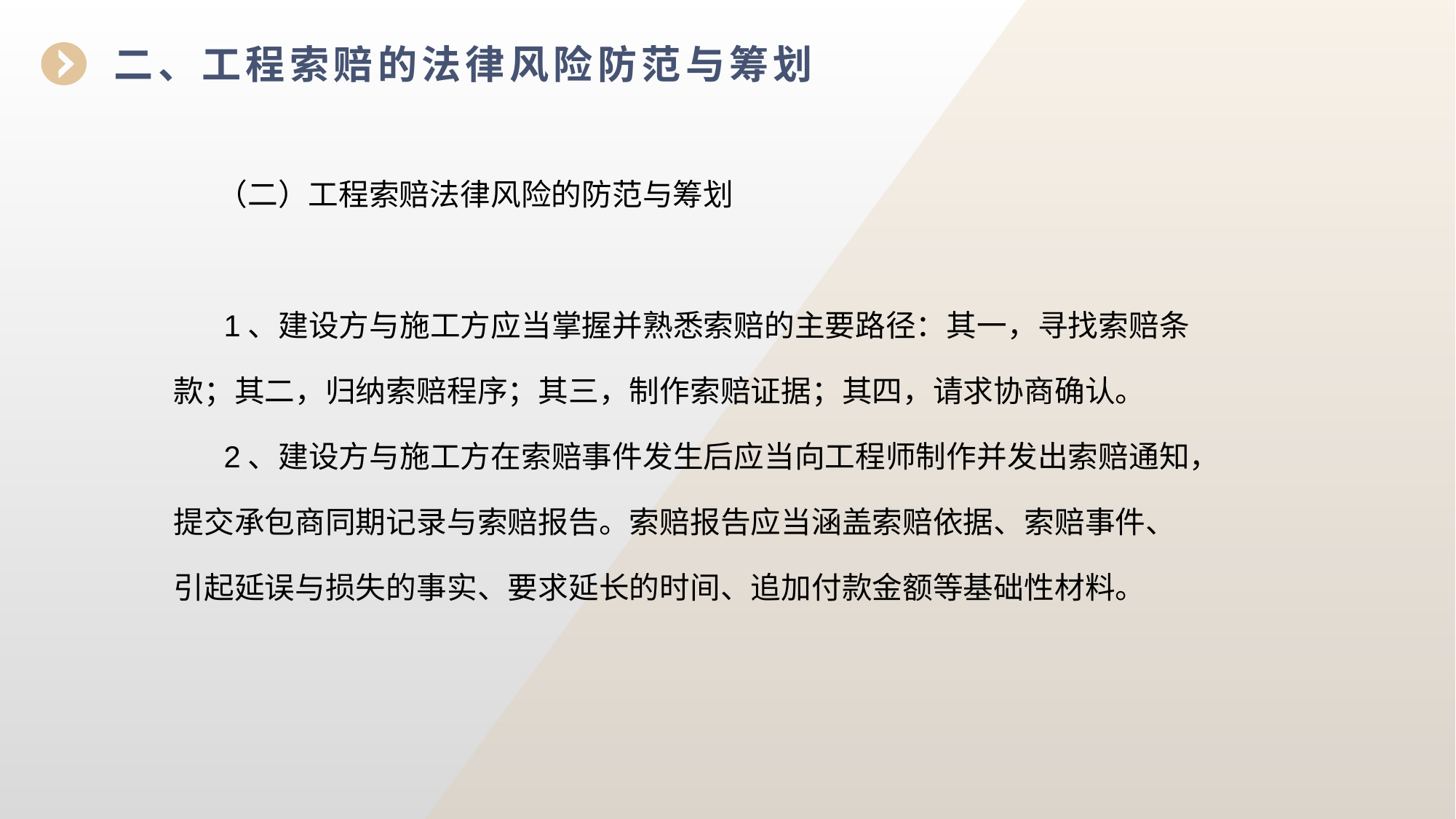

二、工程索赔的法律风险防范与筹划

      （二）工程索赔法律风险的防范与筹划

      1、建设方与施工方应当掌握并熟悉索赔的主要路径：其一，寻找索赔条款；其二，归纳索赔程序；其三，制作索赔证据；其四，请求协商确认。
      2、建设方与施工方在索赔事件发生后应当向工程师制作并发出索赔通知，提交承包商同期记录与索赔报告。索赔报告应当涵盖索赔依据、索赔事件、引起延误与损失的事实、要求延长的时间、追加付款金额等基础性材料。